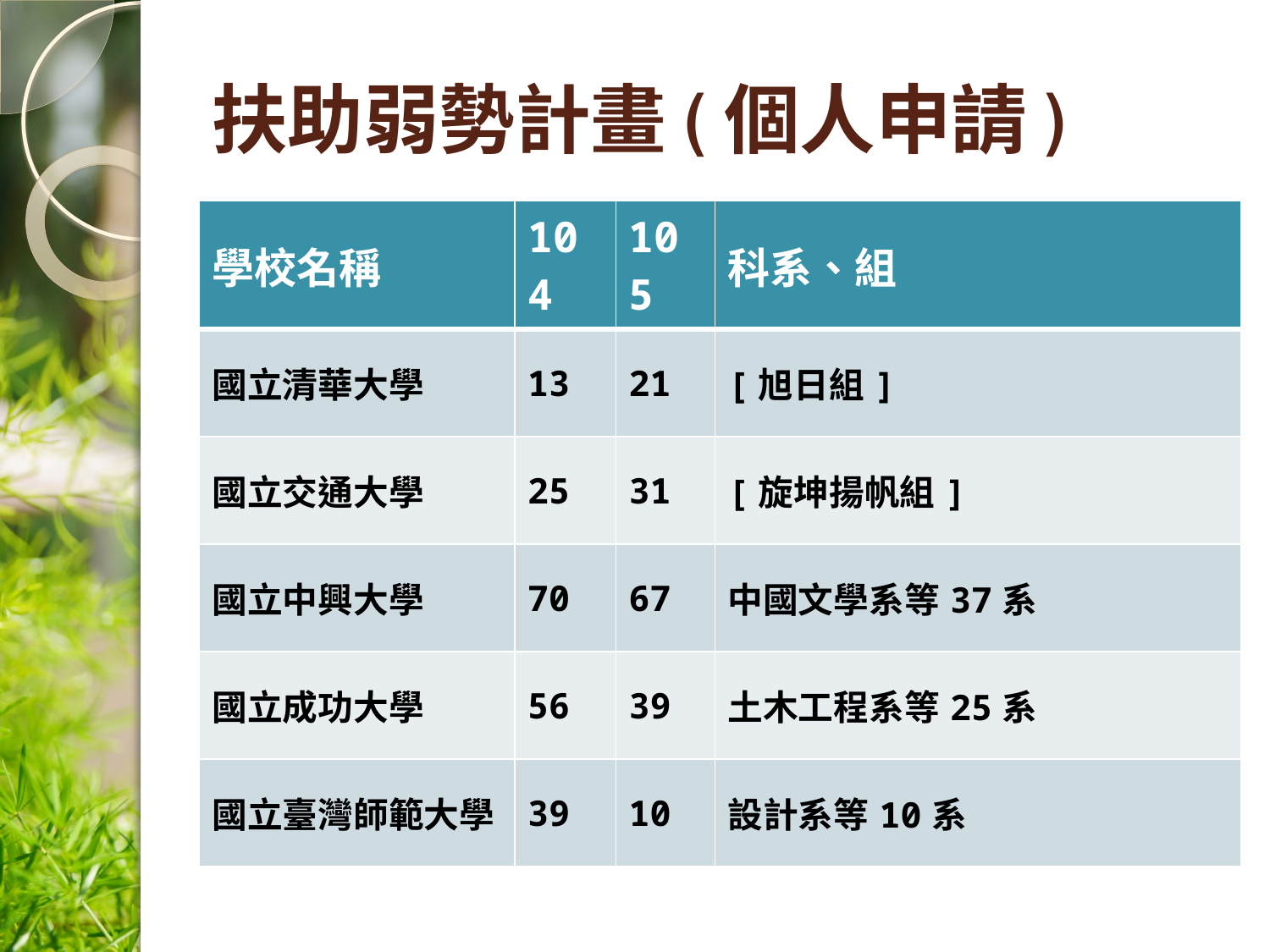

# 扶助弱勢計畫(個人申請)
| 學校名稱 | 104 | 105 | 科系、組 |
| --- | --- | --- | --- |
| 國立清華大學 | 13 | 21 | [旭日組] |
| 國立交通大學 | 25 | 31 | [旋坤揚帆組] |
| 國立中興大學 | 70 | 67 | 中國文學系等37系 |
| 國立成功大學 | 56 | 39 | 土木工程系等25系 |
| 國立臺灣師範大學 | 39 | 10 | 設計系等10系 |